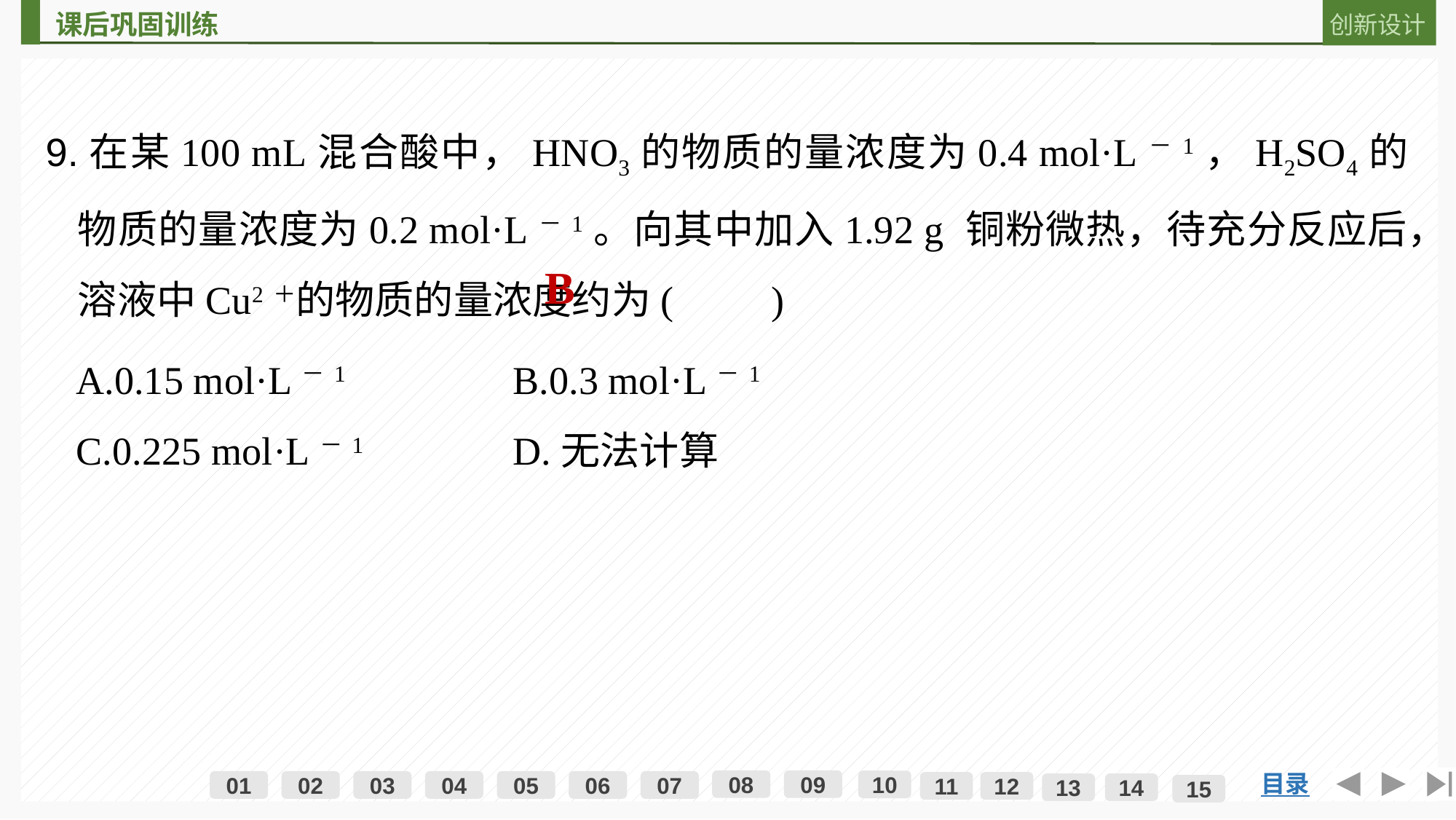

9.在某100 mL混合酸中，HNO3的物质的量浓度为0.4 mol·L－1，H2SO4的物质的量浓度为0.2 mol·L－1。向其中加入1.92 g 铜粉微热，待充分反应后，溶液中Cu2＋的物质的量浓度约为(　　)
B
A.0.15 mol·L－1 			B.0.3 mol·L－1
C.0.225 mol·L－1 			D.无法计算